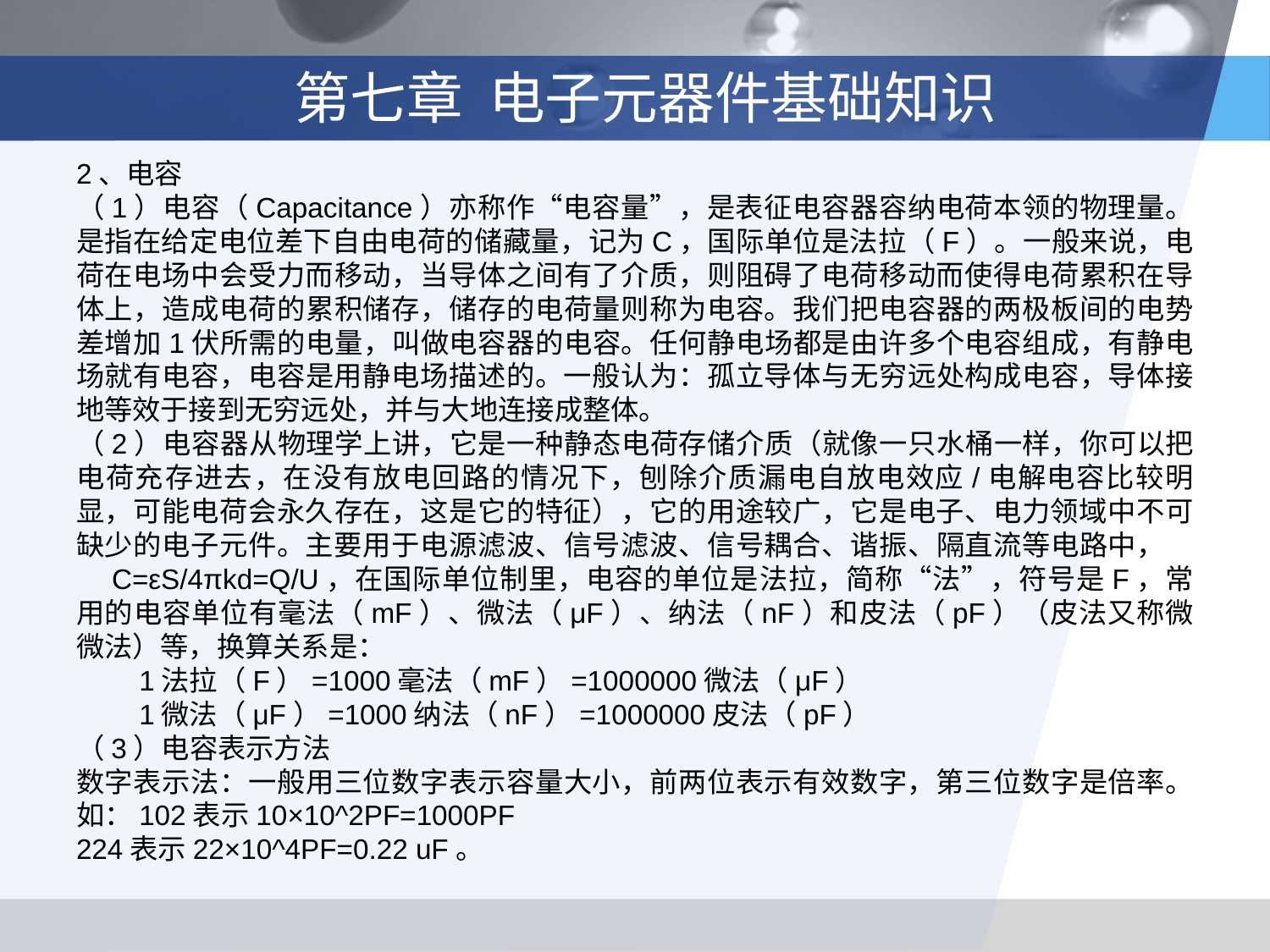

# 第七章  电子元器件基础知识
2、电容
（1）电容（Capacitance）亦称作“电容量”，是表征电容器容纳电荷本领的物理量。是指在给定电位差下自由电荷的储藏量，记为C，国际单位是法拉（F）。一般来说，电荷在电场中会受力而移动，当导体之间有了介质，则阻碍了电荷移动而使得电荷累积在导体上，造成电荷的累积储存，储存的电荷量则称为电容。我们把电容器的两极板间的电势差增加1伏所需的电量，叫做电容器的电容。任何静电场都是由许多个电容组成，有静电场就有电容，电容是用静电场描述的。一般认为：孤立导体与无穷远处构成电容，导体接地等效于接到无穷远处，并与大地连接成整体。
（2）电容器从物理学上讲，它是一种静态电荷存储介质（就像一只水桶一样，你可以把电荷充存进去，在没有放电回路的情况下，刨除介质漏电自放电效应/电解电容比较明显，可能电荷会永久存在，这是它的特征），它的用途较广，它是电子、电力领域中不可缺少的电子元件。主要用于电源滤波、信号滤波、信号耦合、谐振、隔直流等电路中，　　C=εS/4πkd=Q/U，在国际单位制里，电容的单位是法拉，简称“法”，符号是F，常用的电容单位有毫法（mF）、微法（μF）、纳法（nF）和皮法（pF）（皮法又称微微法）等，换算关系是：
　　1法拉（F）=1000毫法（mF）=1000000微法（μF）
　　1微法（μF）=1000纳法（nF）=1000000皮法（pF）
（3）电容表示方法
数字表示法：一般用三位数字表示容量大小，前两位表示有效数字，第三位数字是倍率。如：102表示10×10^2PF=1000PF
224表示22×10^4PF=0.22 uF。